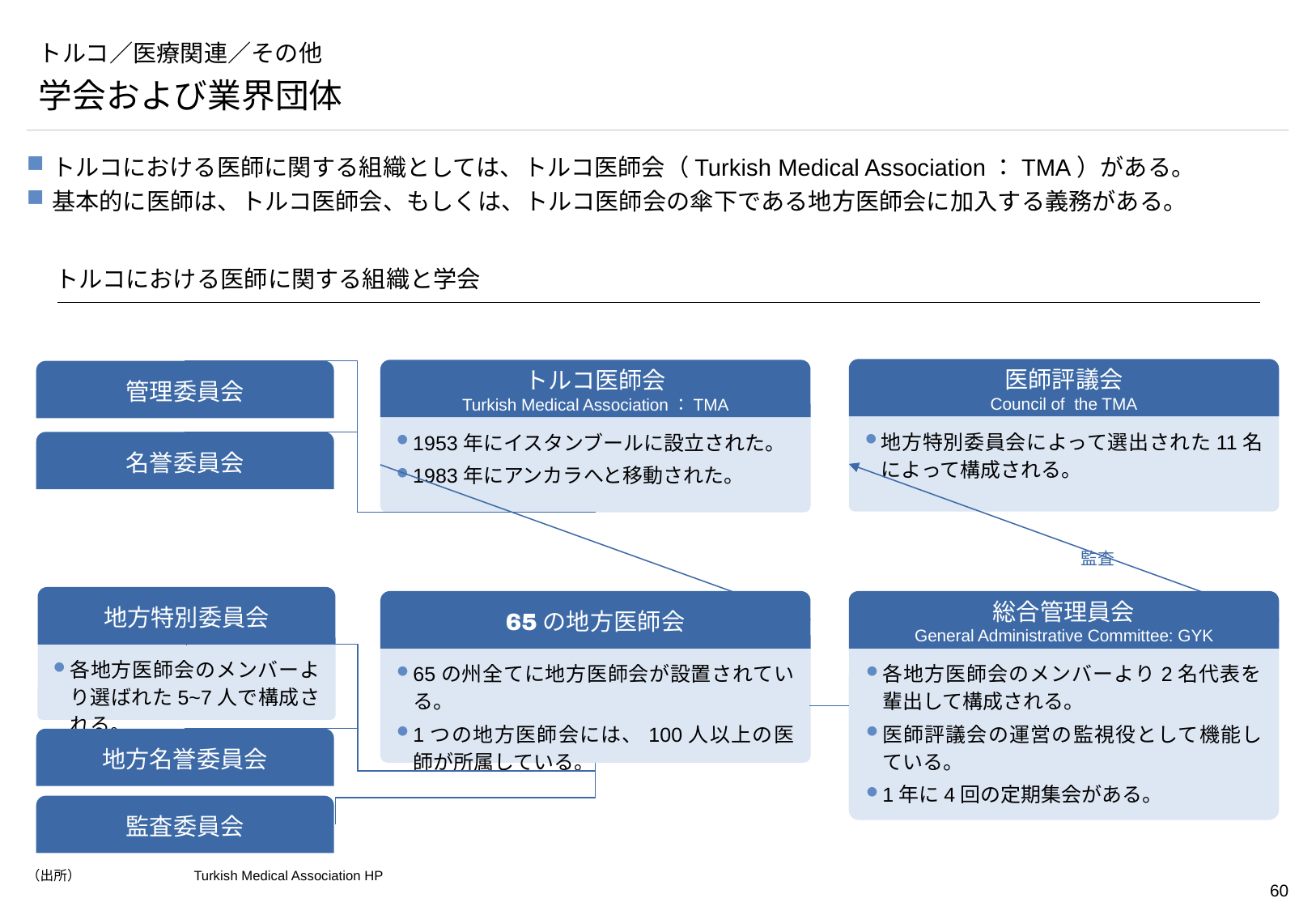

# トルコ／医療関連／その他
学会および業界団体
トルコにおける医師に関する組織としては、トルコ医師会（Turkish Medical Association：TMA）がある。
基本的に医師は、トルコ医師会、もしくは、トルコ医師会の傘下である地方医師会に加入する義務がある。
トルコにおける医師に関する組織と学会
医師評議会
Council of  the TMA
トルコ医師会
Turkish Medical Association：TMA
管理委員会
地方特別委員会によって選出された11名によって構成される。
1953年にイスタンブールに設立された。
1983年にアンカラへと移動された。
名誉委員会
監査
地方特別委員会
65の地方医師会
総合管理員会
General Administrative Committee: GYK
各地方医師会のメンバーより選ばれた5~7人で構成される。
65の州全てに地方医師会が設置されている。
1つの地方医師会には、100人以上の医師が所属している。
各地方医師会のメンバーより2名代表を輩出して構成される。
医師評議会の運営の監視役として機能している。
1年に4回の定期集会がある。
地方名誉委員会
監査委員会
（出所）	Turkish Medical Association HP